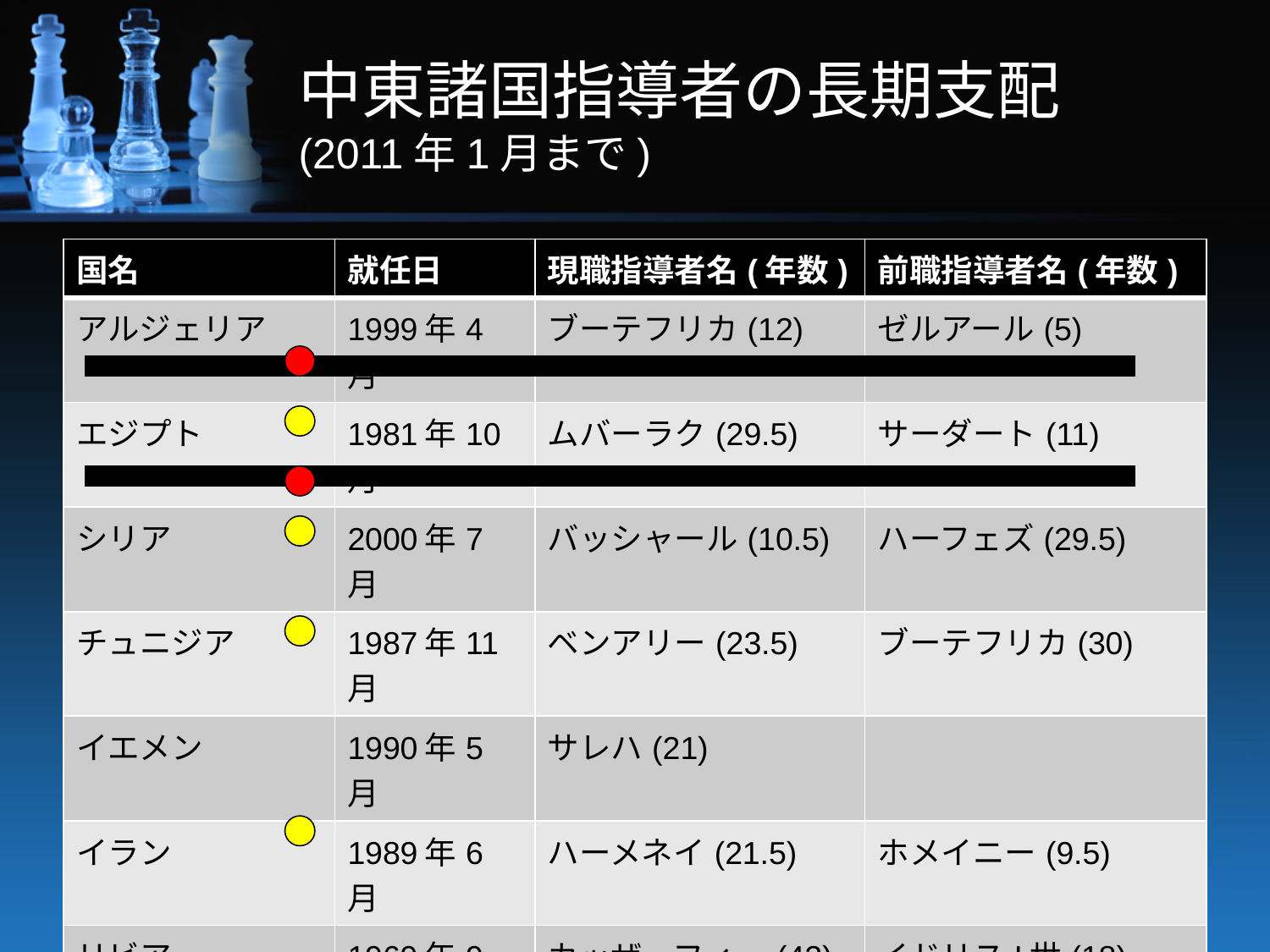

# 中東諸国指導者の長期支配 (2011年1月まで)
| 国名 | 就任日 | 現職指導者名(年数) | 前職指導者名(年数) |
| --- | --- | --- | --- |
| アルジェリア | 1999年4月 | ブーテフリカ(12) | ゼルアール(5) |
| エジプト | 1981年10月 | ムバーラク(29.5) | サーダート(11) |
| シリア | 2000年7月 | バッシャール(10.5) | ハーフェズ(29.5) |
| チュニジア | 1987年11月 | ベンアリー(23.5) | ブーテフリカ(30) |
| イエメン | 1990年5月 | サレハ(21) |  |
| イラン | 1989年6月 | ハーメネイ(21.5) | ホメイニー(9.5) |
| リビア | 1969年9月 | カッザーフィー(42) | イドリスI世(18) |
| ヨルダン | 1999年2月 | アブダッラー2世(12) | フセイン(46.5) |
| モロッコ | 1999年7月 | ムハンマド5世(12) | ハサン2世(38.5) |
| オマーン | 1970年7月 | カーブース(41) | サイード(38) |
| バハレーン | 1999年3月 | ハマド(12) | イーサ(37.5) |